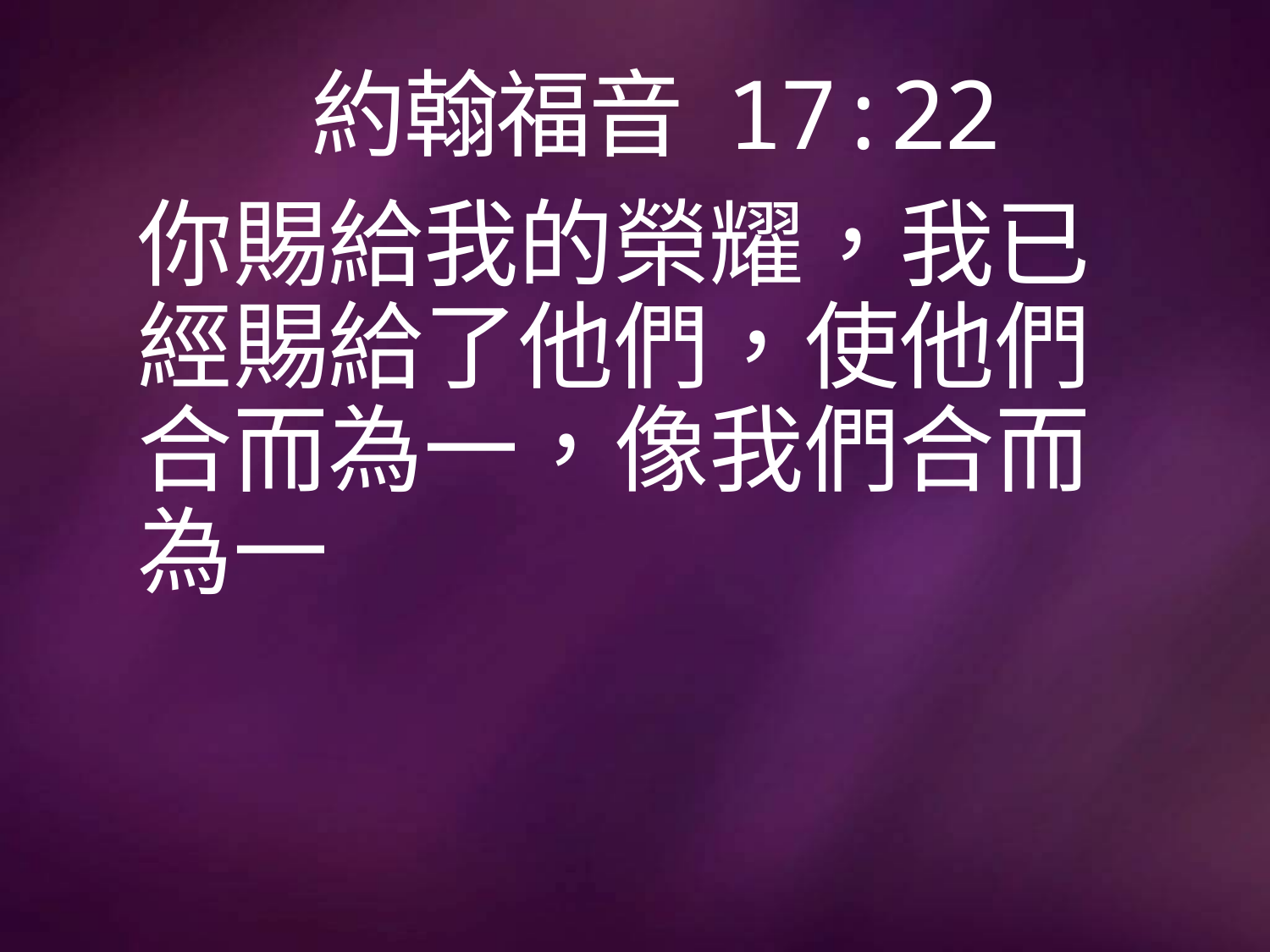

# 約翰福音 17:22
你賜給我的榮耀，我已經賜給了他們，使他們合而為一，像我們合而為一